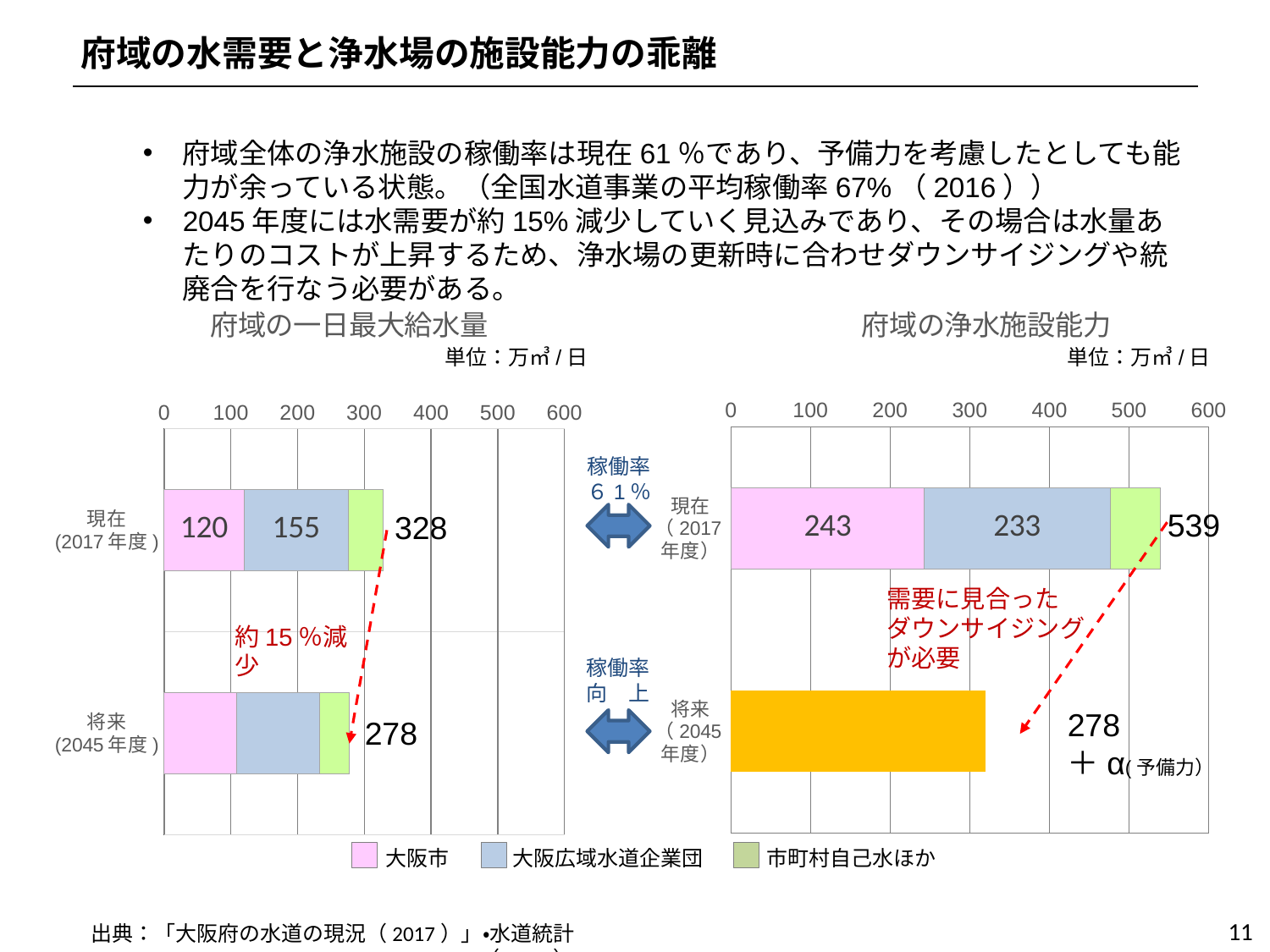

府域の水需要と浄水場の施設能力の乖離
府域全体の浄水施設の稼働率は現在61％であり、予備力を考慮したとしても能力が余っている状態。（全国水道事業の平均稼働率67%（2016））
2045年度には水需要が約15%減少していく見込みであり、その場合は水量あたりのコストが上昇するため、浄水場の更新時に合わせダウンサイジングや統廃合を行なう必要がある。

### Chart: 府域の一日最大給水量

| Category | 大阪市 | 大阪広域水道企業団 | 自己水ほか |
|---|---|---|---|
| 将来
(2045年度) | 109.0 | 124.0 | 45.0 |
| 現在
(2017年度) | 120.0 | 156.0 | 52.0 |

### Chart: 府域の浄水施設能力

| Category | 大阪市 | 企業団 | 自己水ほか |
|---|---|---|---|
| 将来
（2045年度） | 320.0 | None | None |
| 現在
（2017年度） | 243.0 | 233.0 | 63.0 |
単位：万㎥/日
単位：万㎥/日
稼働率
６1％
539
328

需要に見合った
ダウンサイジングが必要
約15％減少
稼働率
向　上
278
＋α(予備力）
278

　　　大阪市　　　大阪広域水道企業団　　　市町村自己水ほか

11
出典：「大阪府の水道の現況（2017）」・水道統計（2016）